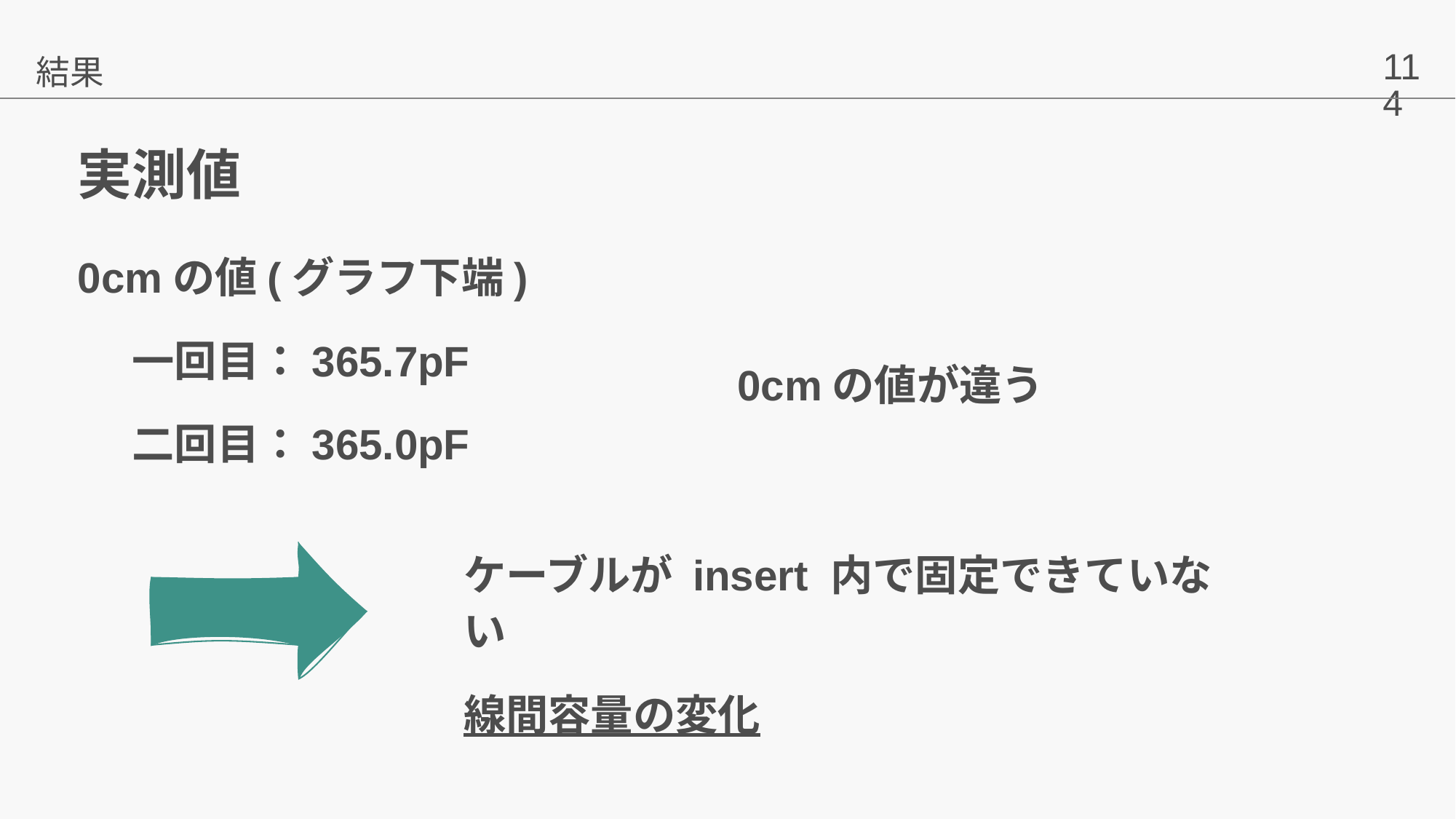

結果
# 実測値
0cmの値(グラフ下端)
一回目：365.7pF
二回目：365.0pF
0cmの値が違う
ケーブルが insert 内で固定できていない
線間容量の変化